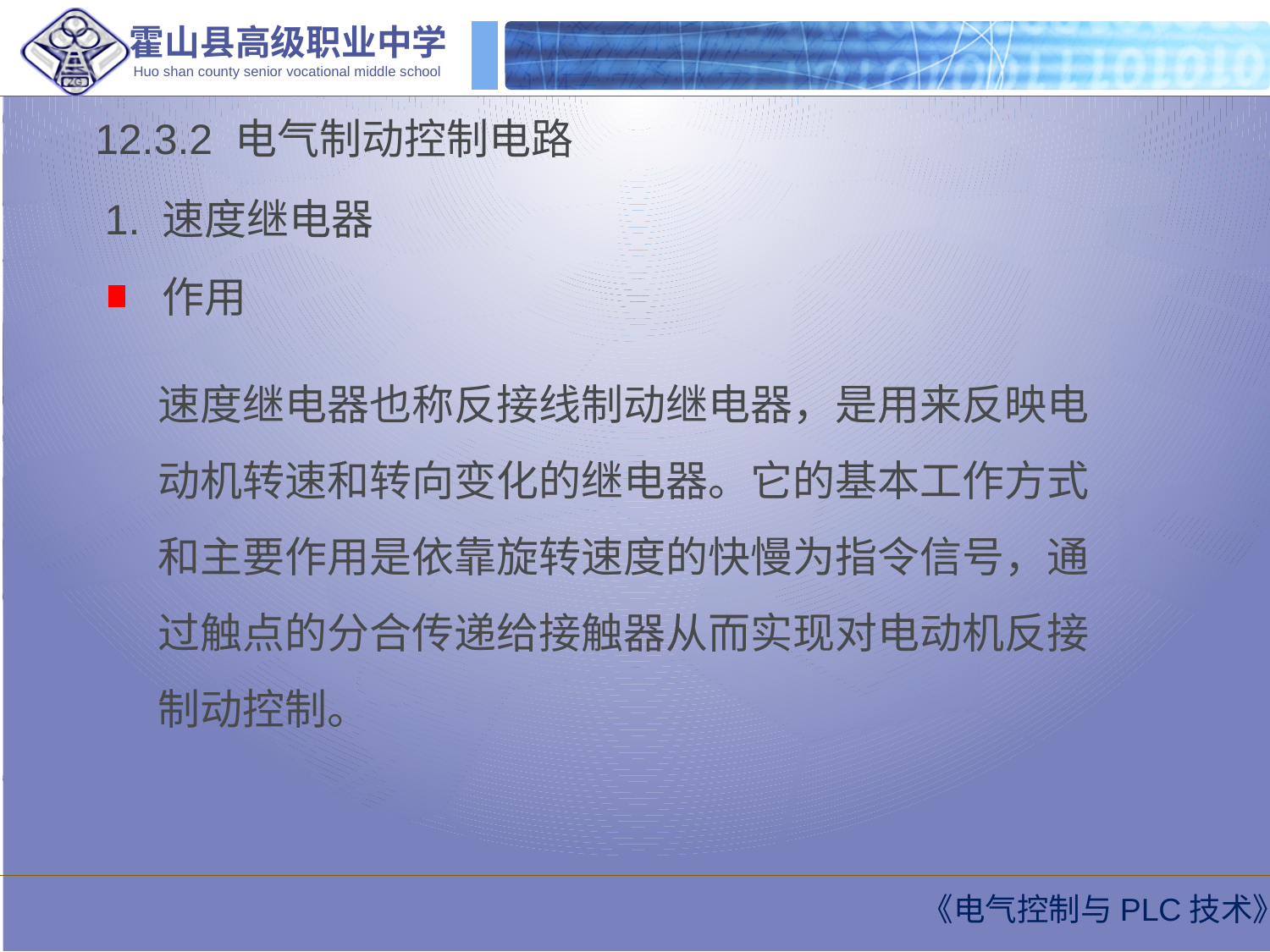

12.3.2 电气制动控制电路
1. 速度继电器
作用

速度继电器也称反接线制动继电器，是用来反映电动机转速和转向变化的继电器。它的基本工作方式和主要作用是依靠旋转速度的快慢为指令信号，通过触点的分合传递给接触器从而实现对电动机反接制动控制。